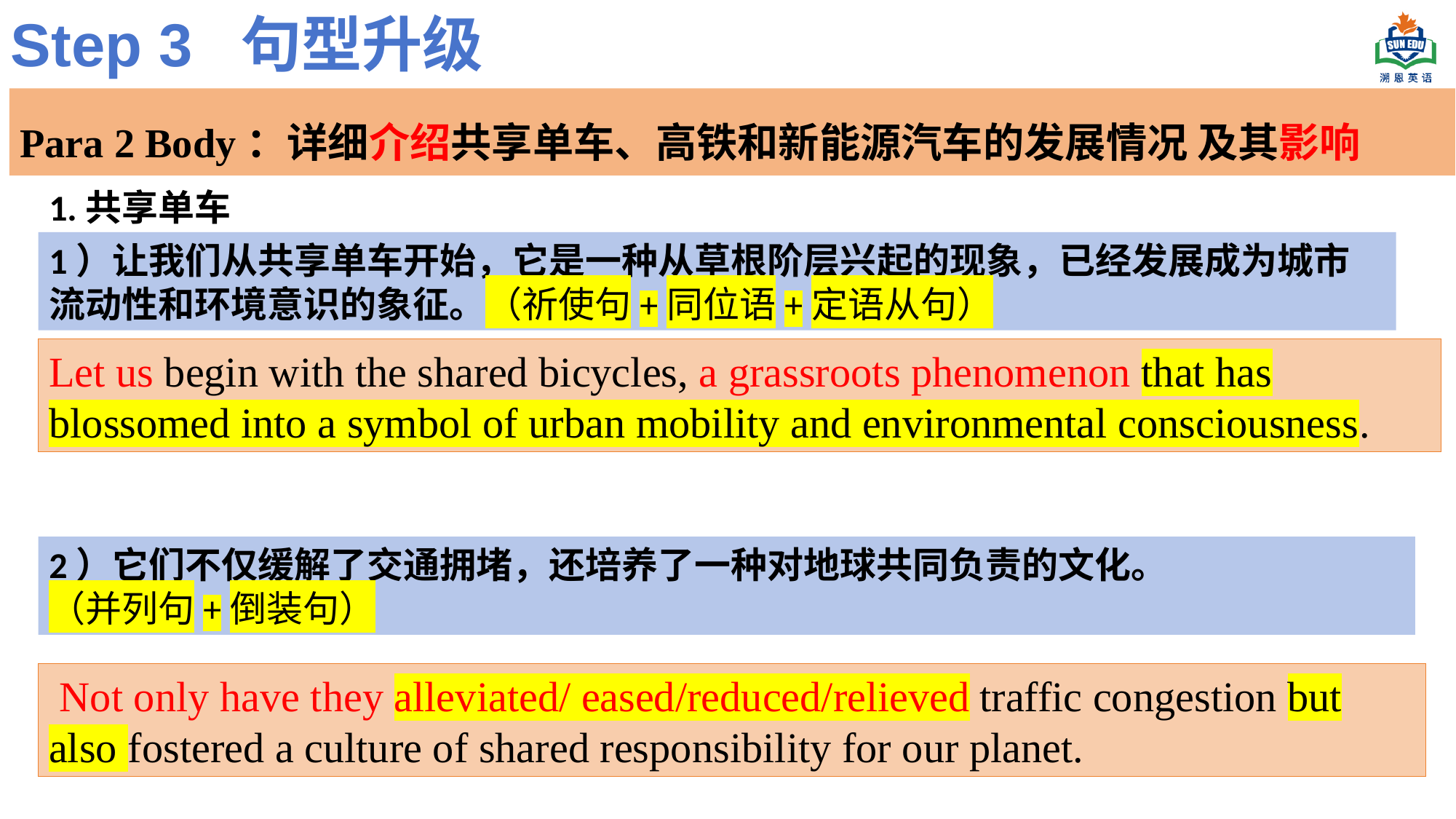

Step 3  句型升级

Para 2 Body：详细介绍共享单车、高铁和新能源汽车的发展情况 及其影响
1.共享单车
1）让我们从共享单车开始，它是一种从草根阶层兴起的现象，已经发展成为城市流动性和环境意识的象征。（祈使句+同位语+定语从句）
Let us begin with the shared bicycles, a grassroots phenomenon that has blossomed into a symbol of urban mobility and environmental consciousness.
2）它们不仅缓解了交通拥堵，还培养了一种对地球共同负责的文化。
（并列句+倒装句）
 Not only have they alleviated/ eased/reduced/relieved traffic congestion but also fostered a culture of shared responsibility for our planet.